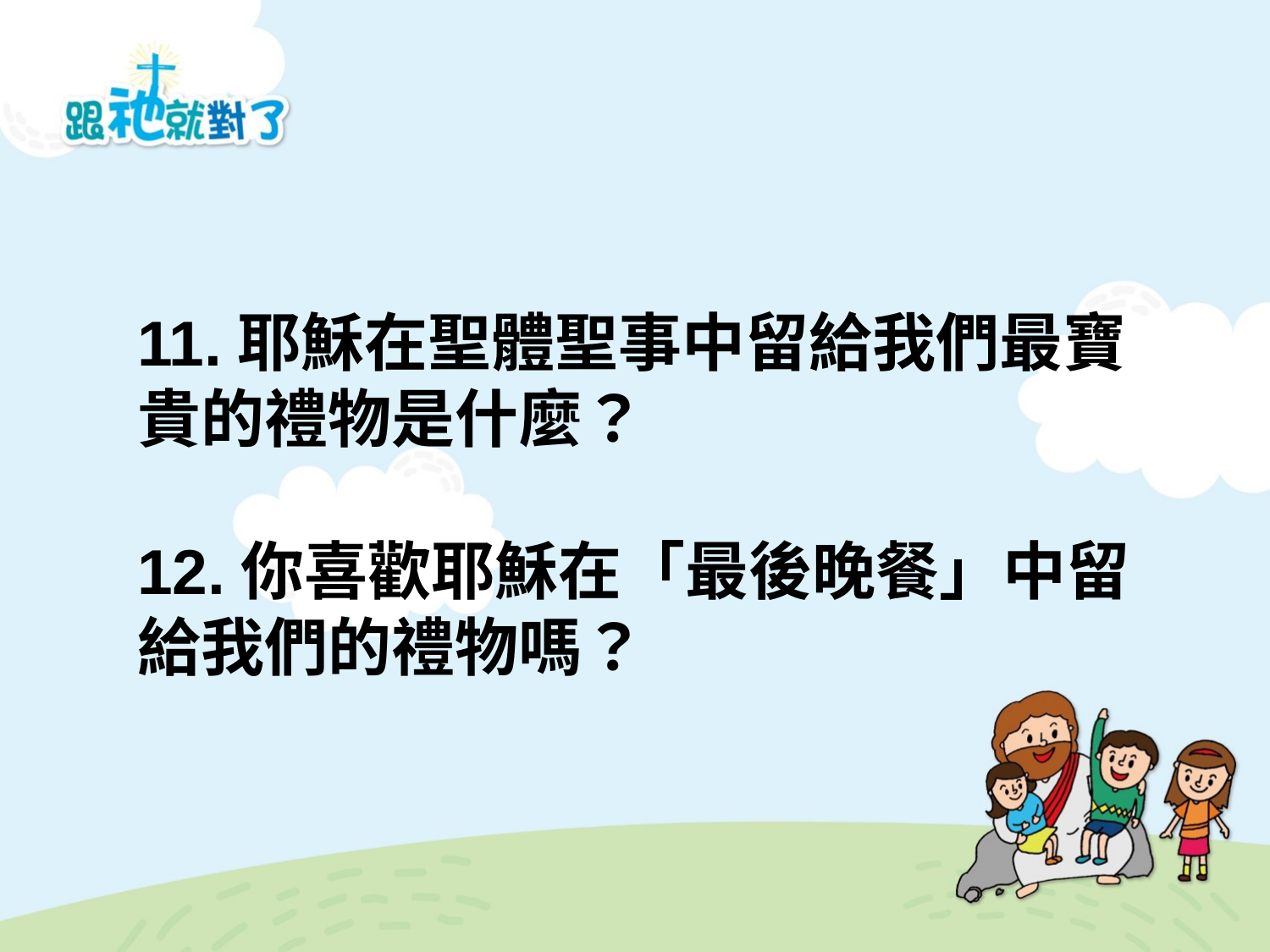

11.耶穌在聖體聖事中留給我們最寶貴的禮物是什麼？

12.你喜歡耶穌在「最後晚餐」中留給我們的禮物嗎？